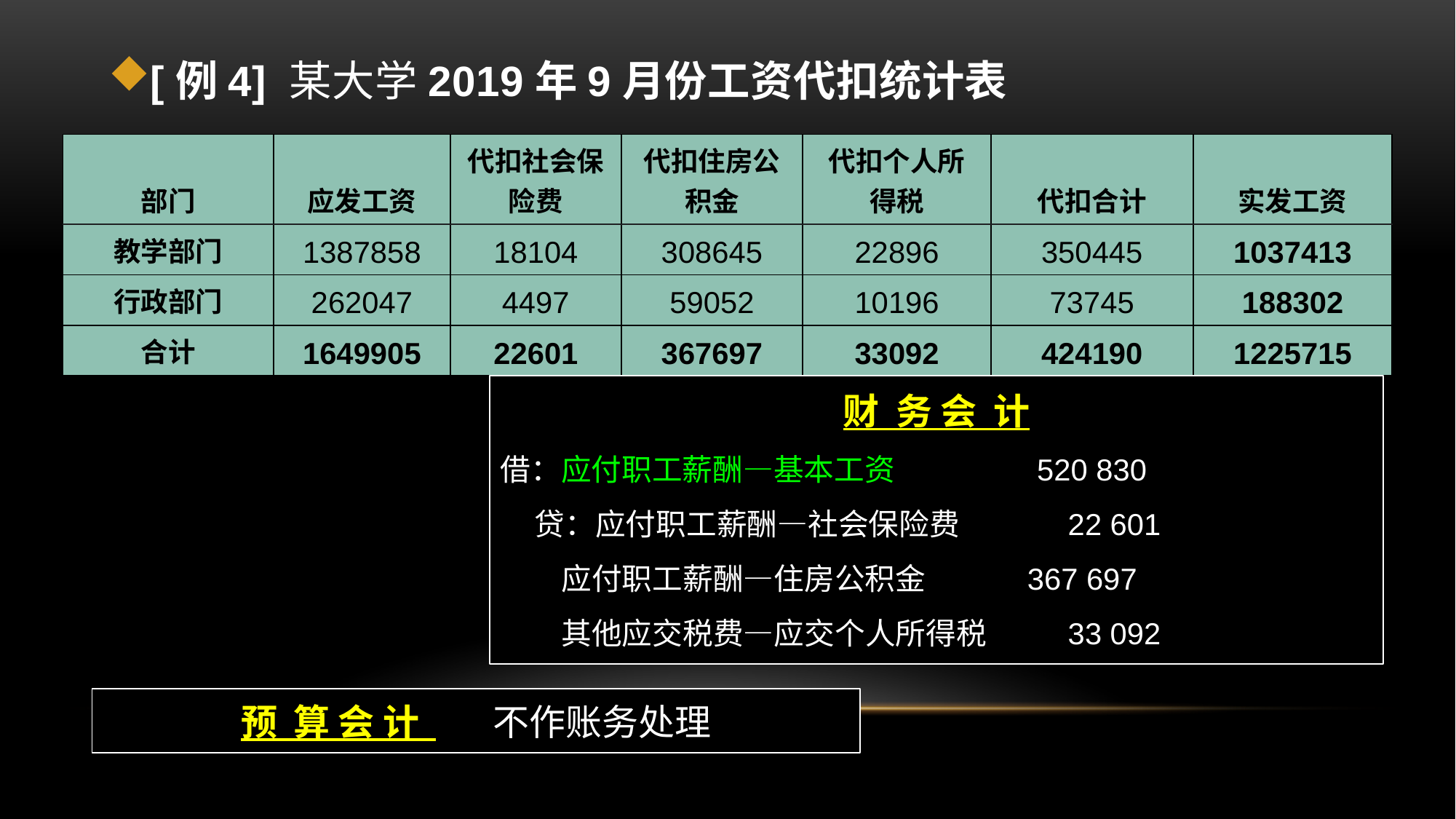

[例4] 某大学2019年9月份工资代扣统计表
| 部门 | 应发工资 | 代扣社会保险费 | 代扣住房公积金 | 代扣个人所得税 | 代扣合计 | 实发工资 |
| --- | --- | --- | --- | --- | --- | --- |
| 教学部门 | 1387858 | 18104 | 308645 | 22896 | 350445 | 1037413 |
| 行政部门 | 262047 | 4497 | 59052 | 10196 | 73745 | 188302 |
| 合计 | 1649905 | 22601 | 367697 | 33092 | 424190 | 1225715 |
财  务 会  计
借：应付职工薪酬—基本工资                    520 830
    贷：应付职工薪酬—社会保险费               22 601
        应付职工薪酬—住房公积金              367 697
        其他应交税费—应交个人所得税           33 092
预  算 会 计         不作账务处理
28